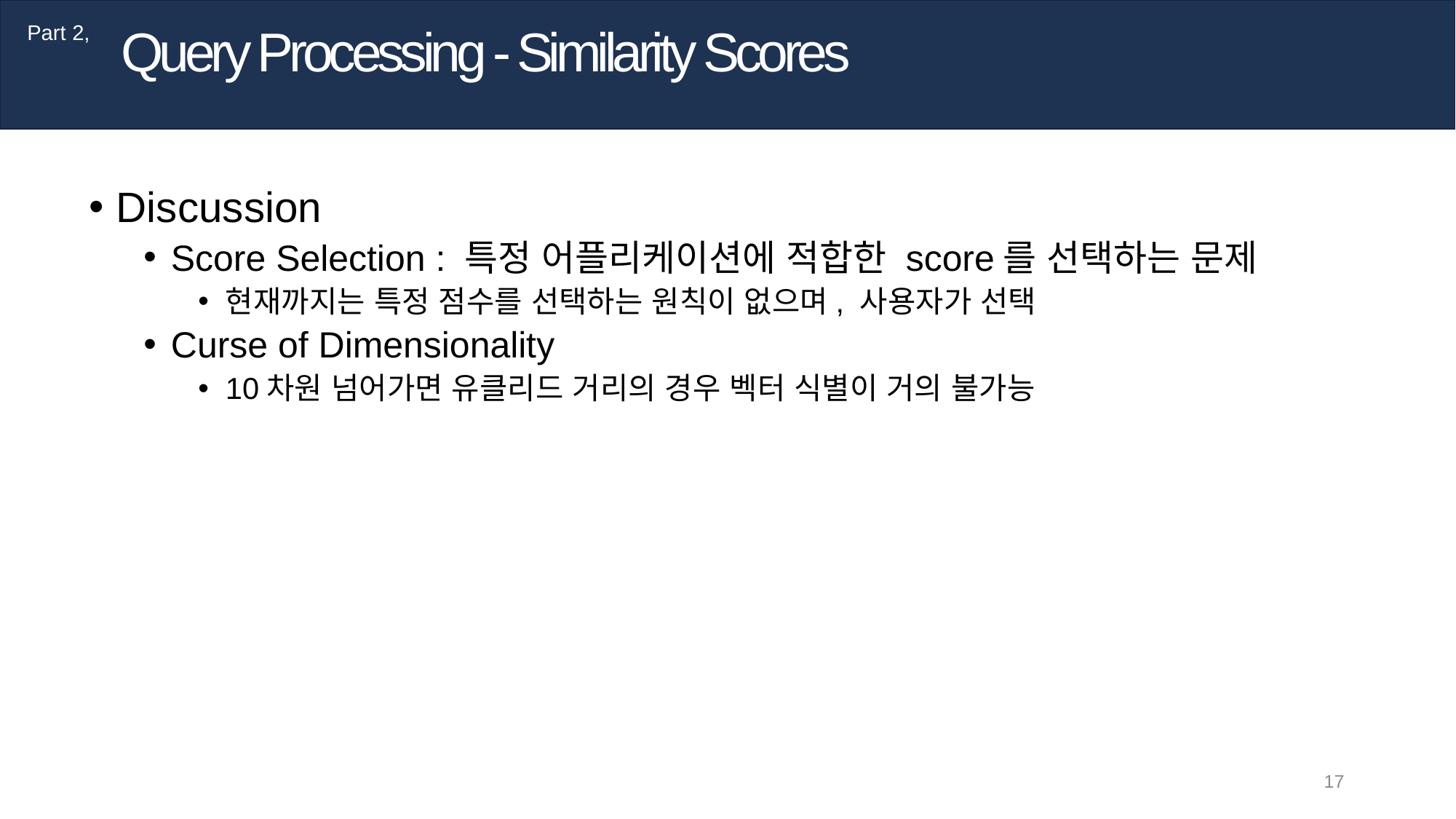

Query Processing - Similarity Scores
Part 2,
Discussion
Score Selection : 특정 어플리케이션에 적합한 score를 선택하는 문제
현재까지는 특정 점수를 선택하는 원칙이 없으며, 사용자가 선택
Curse of Dimensionality
10차원 넘어가면 유클리드 거리의 경우 벡터 식별이 거의 불가능
17